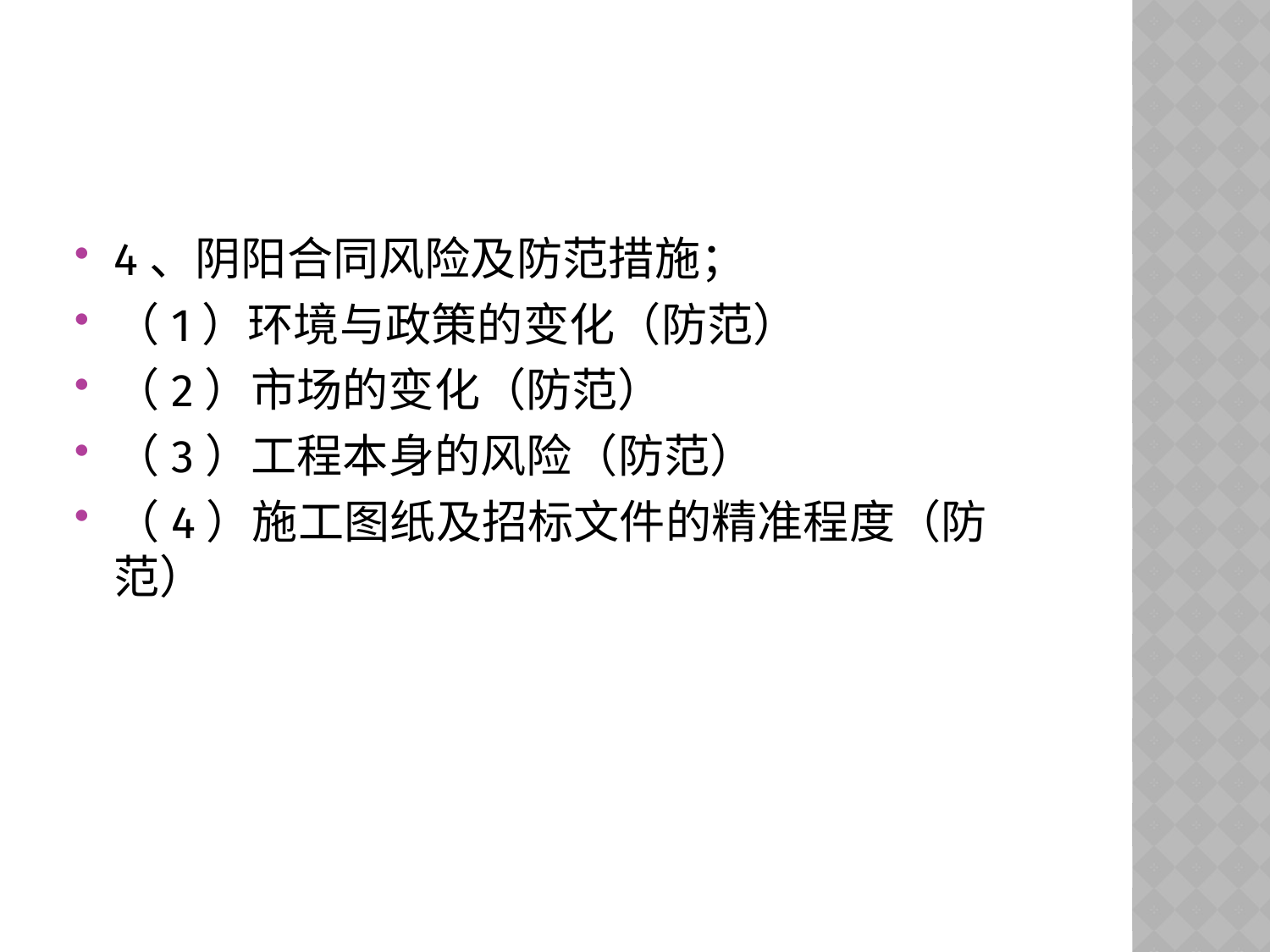

#
4、阴阳合同风险及防范措施；
（1）环境与政策的变化（防范）
（2）市场的变化（防范）
（3）工程本身的风险（防范）
（4）施工图纸及招标文件的精准程度（防范）